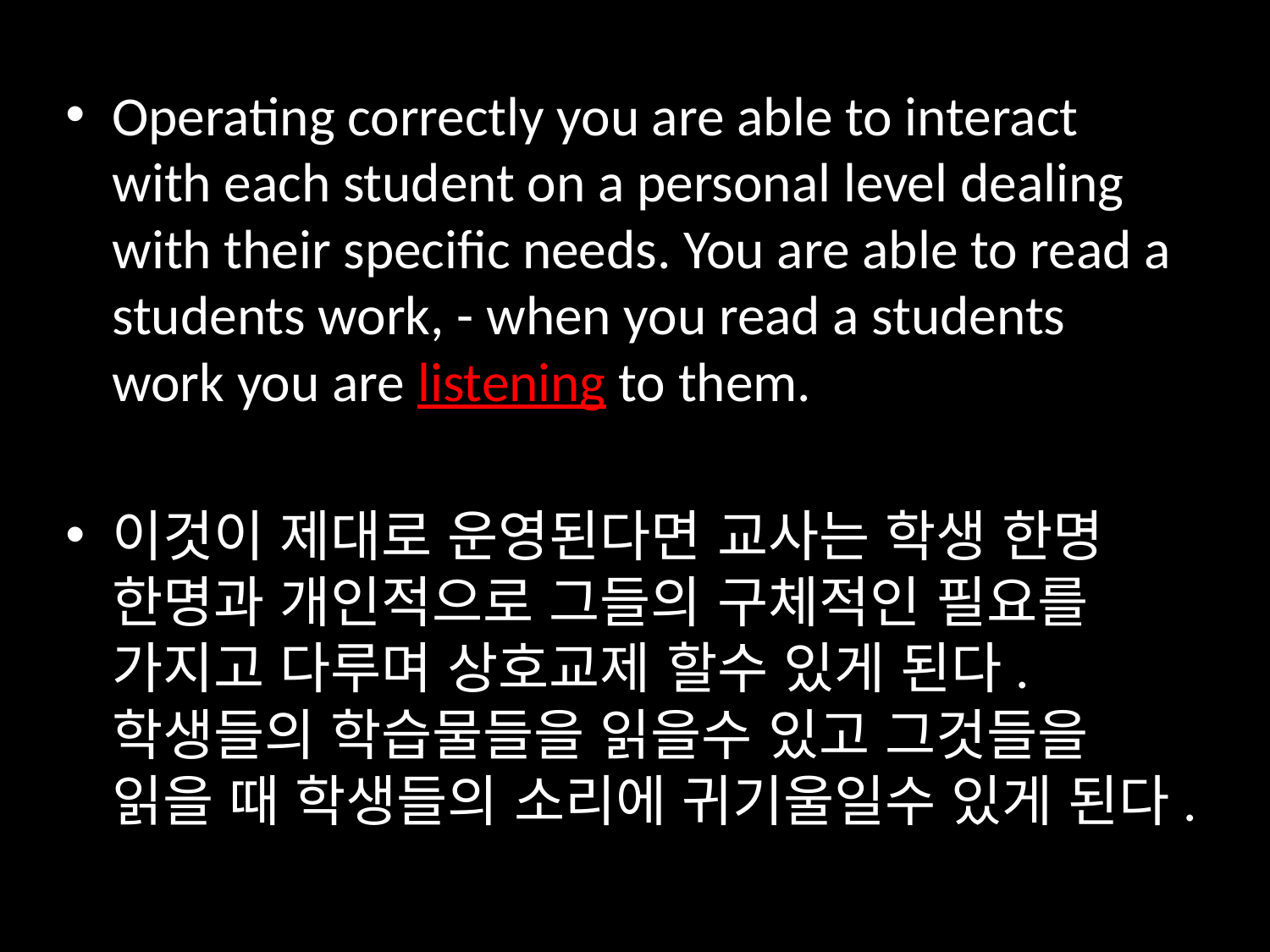

Operating correctly you are able to interact with each student on a personal level dealing with their specific needs. You are able to read a students work, - when you read a students work you are listening to them.

이것이 제대로 운영된다면 교사는 학생 한명 한명과 개인적으로 그들의 구체적인 필요를 가지고 다루며 상호교제 할수 있게 된다. 학생들의 학습물들을 읽을수 있고 그것들을 읽을 때 학생들의 소리에 귀기울일수 있게 된다.